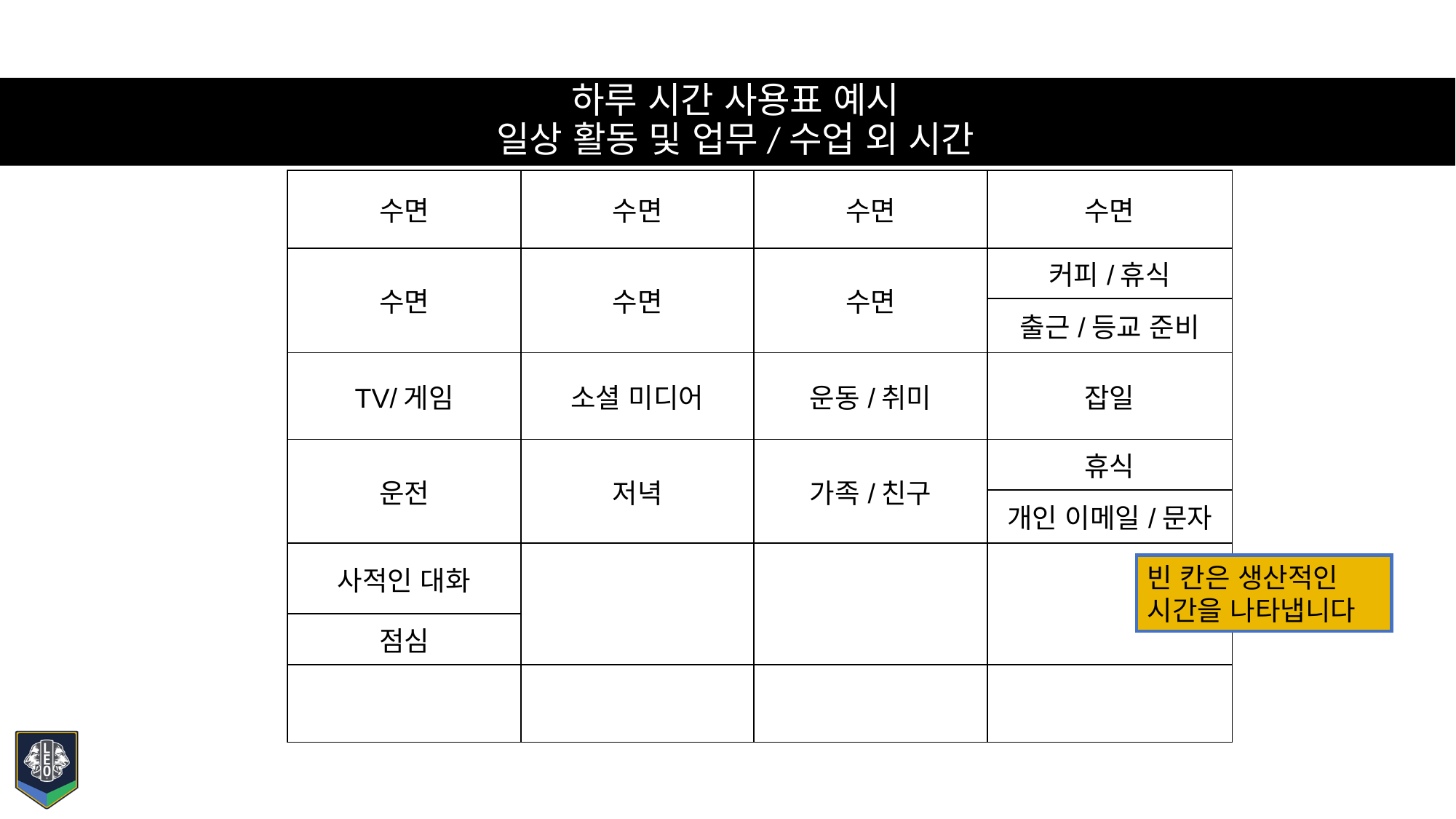

# 하루 시간 사용표 예시 일상 활동 및 업무/수업 외 시간

| 수면 | 수면 | 수면 | 수면 |
| --- | --- | --- | --- |
| 수면 | 수면 | 수면 | 커피/휴식 |
|  |  |  | 출근/등교 준비 |
| TV/게임 | 소셜 미디어 | 운동/취미 | 잡일 |
| 운전 | 저녁 | 가족/친구 | 휴식 |
|  |  |  | 개인 이메일/문자 |
| 사적인 대화 |  |  |  |
| 점심 |  |  |  |
|  |  |  |  |
빈 칸은 생산적인 시간을 나타냅니다